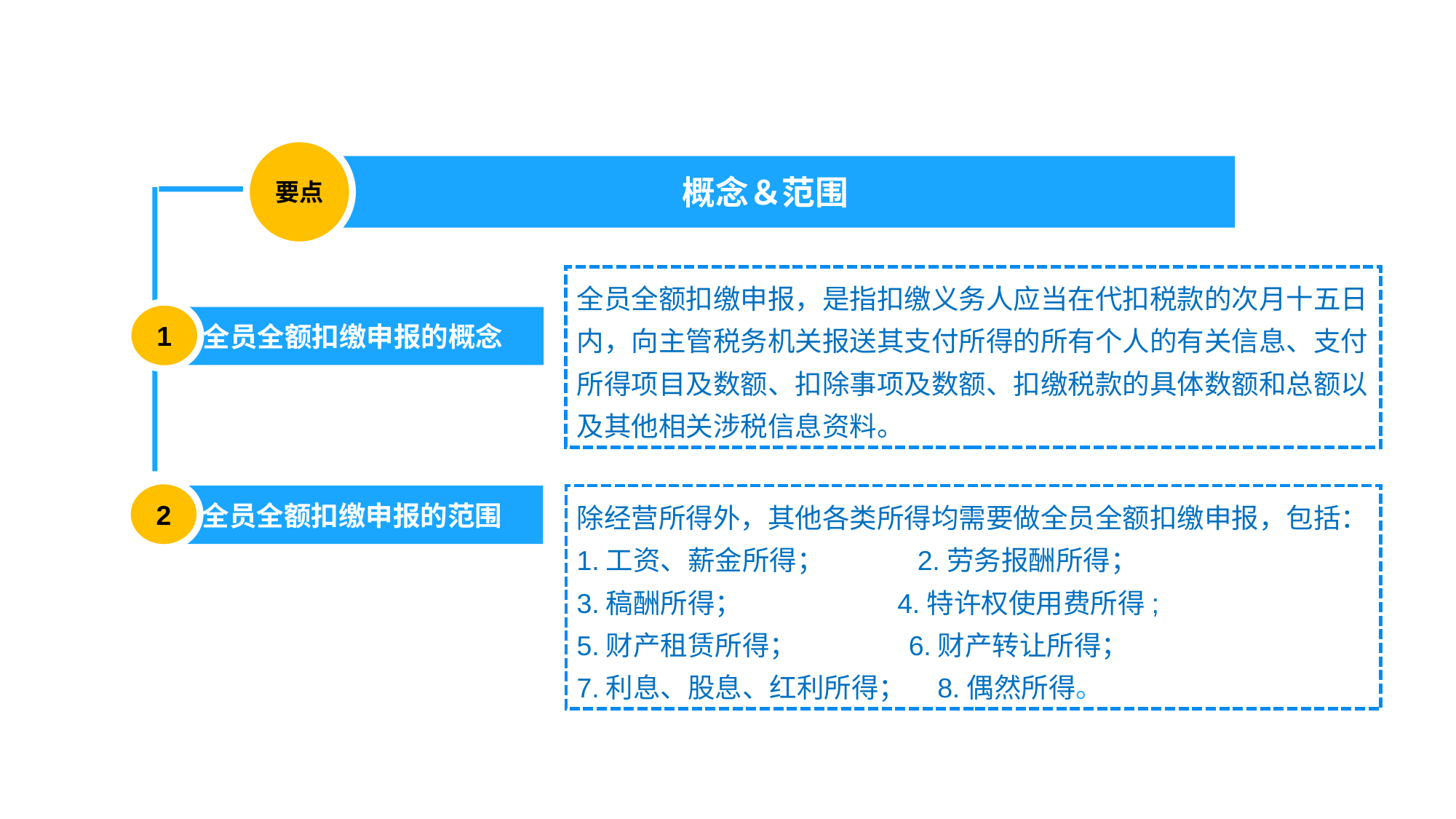

要点
概念＆范围

全员全额扣缴申报，是指扣缴义务人应当在代扣税款的次月十五日内，向主管税务机关报送其支付所得的所有个人的有关信息、支付所得项目及数额、扣除事项及数额、扣缴税款的具体数额和总额以及其他相关涉税信息资料。
1
全员全额扣缴申报的概念

2
全员全额扣缴申报的范围
除经营所得外，其他各类所得均需要做全员全额扣缴申报，包括：
1.工资、薪金所得；              2.劳务报酬所得；
3.稿酬所得；                        4.特许权使用费所得;
5.财产租赁所得；                 6.财产转让所得；
7.利息、股息、红利所得；    8.偶然所得。